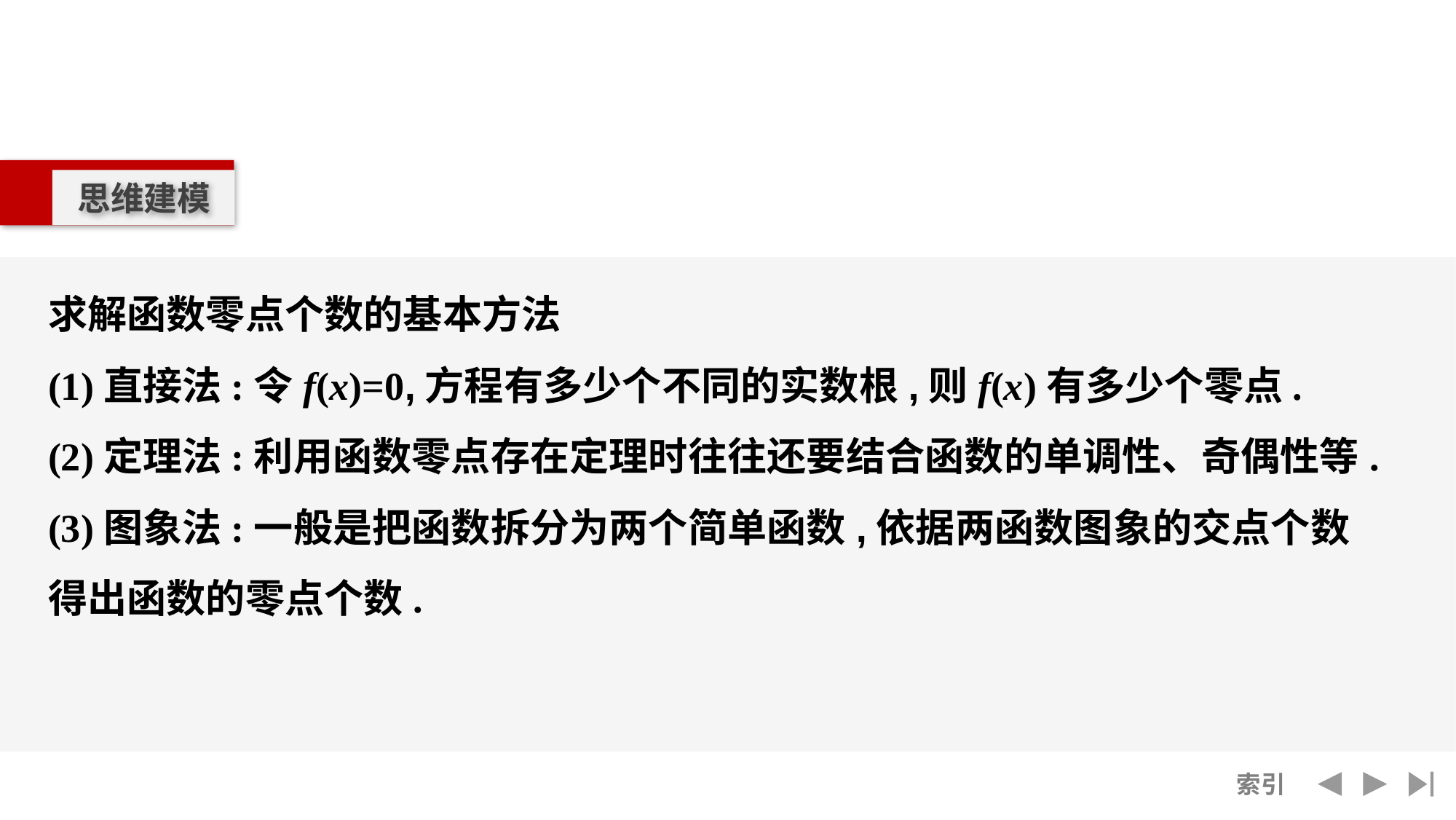

思维建模

求解函数零点个数的基本方法
(1)直接法:令f(x)=0,方程有多少个不同的实数根,则f(x)有多少个零点.
(2)定理法:利用函数零点存在定理时往往还要结合函数的单调性、奇偶性等.
(3)图象法:一般是把函数拆分为两个简单函数,依据两函数图象的交点个数得出函数的零点个数.